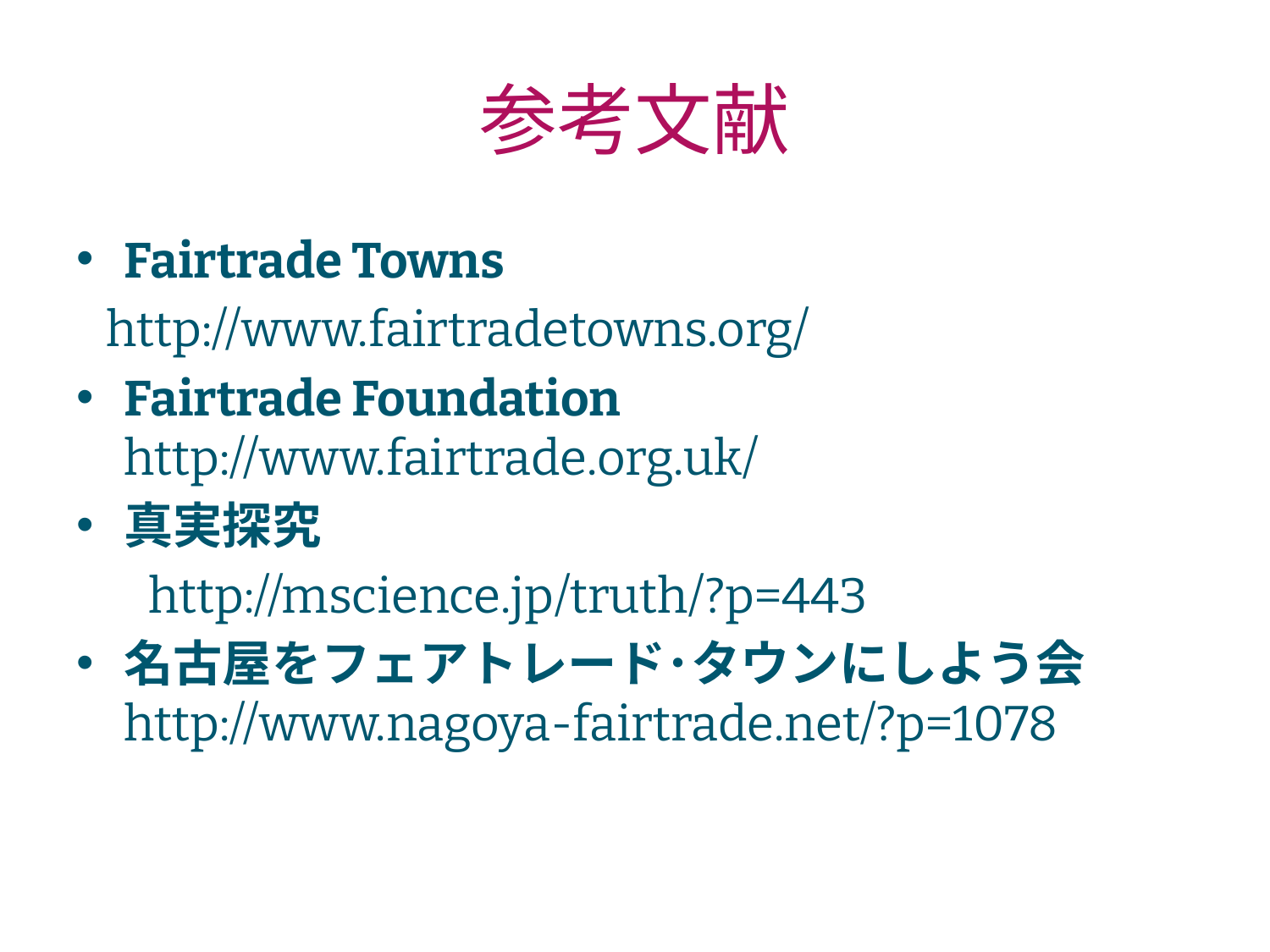

# 参考文献
Fairtrade Towns
   http://www.fairtradetowns.org/
Fairtrade Foundation  http://www.fairtrade.org.uk/
真実探究
　 http://mscience.jp/truth/?p=443
名古屋をフェアトレード･タウンにしよう会http://www.nagoya-fairtrade.net/?p=1078